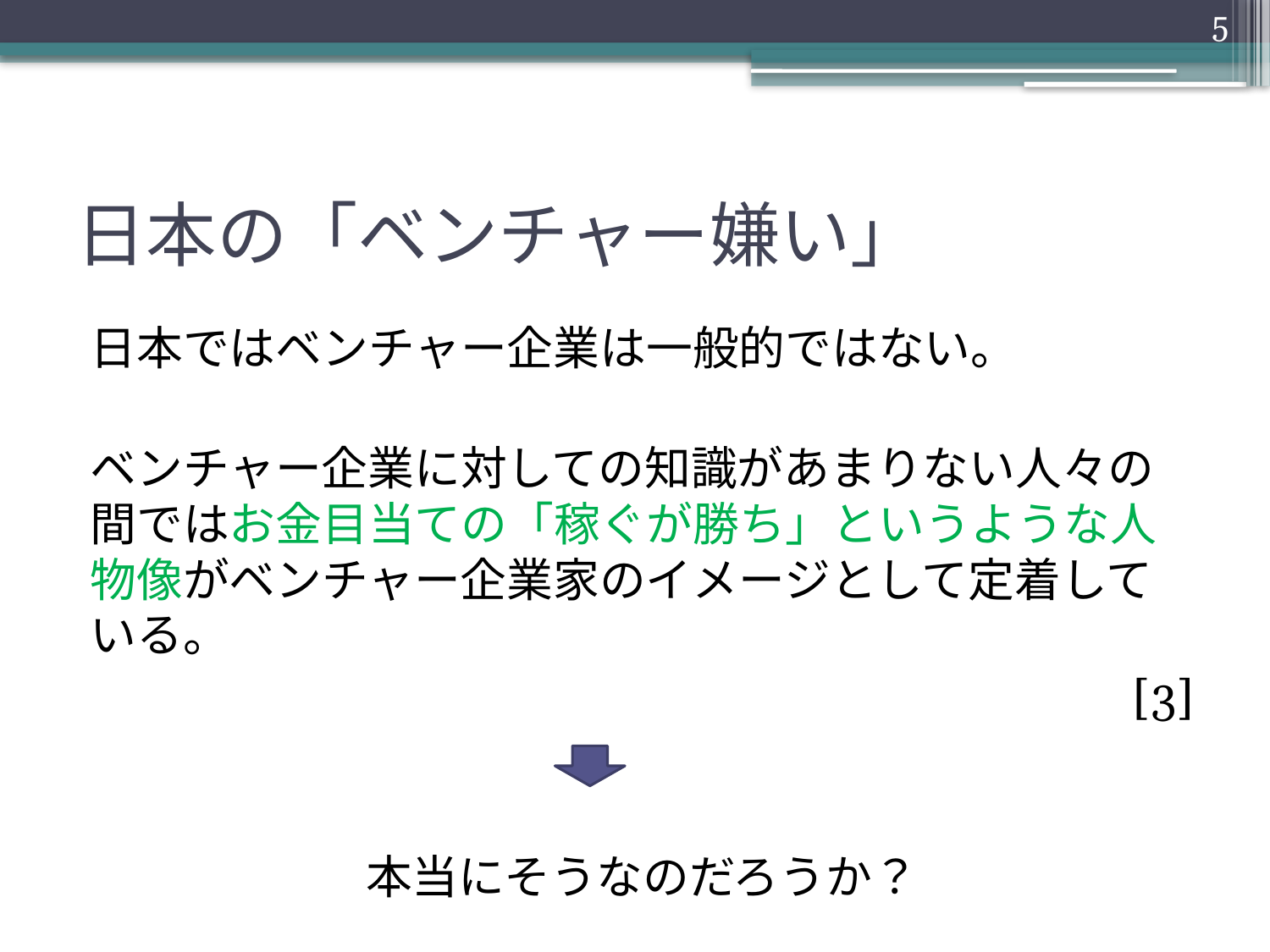

5
# 日本の「ベンチャー嫌い」
日本ではベンチャー企業は一般的ではない。

ベンチャー企業に対しての知識があまりない人々の間ではお金目当ての「稼ぐが勝ち」というような人物像がベンチャー企業家のイメージとして定着している。
[3]

本当にそうなのだろうか？